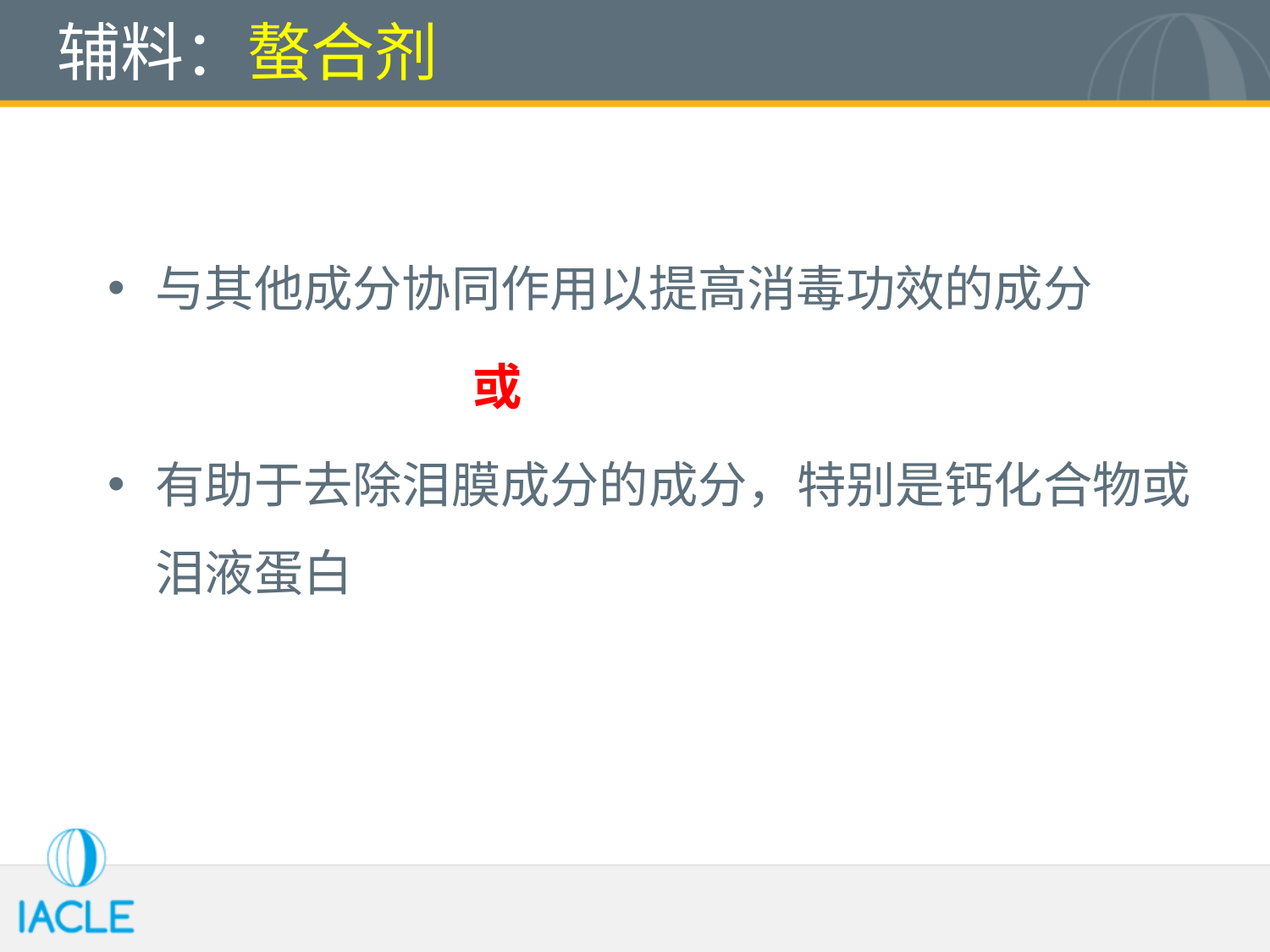

# 辅料：螯合剂
与其他成分协同作用以提高消毒功效的成分
                                或
有助于去除泪膜成分的成分，特别是钙化合物或泪液蛋白